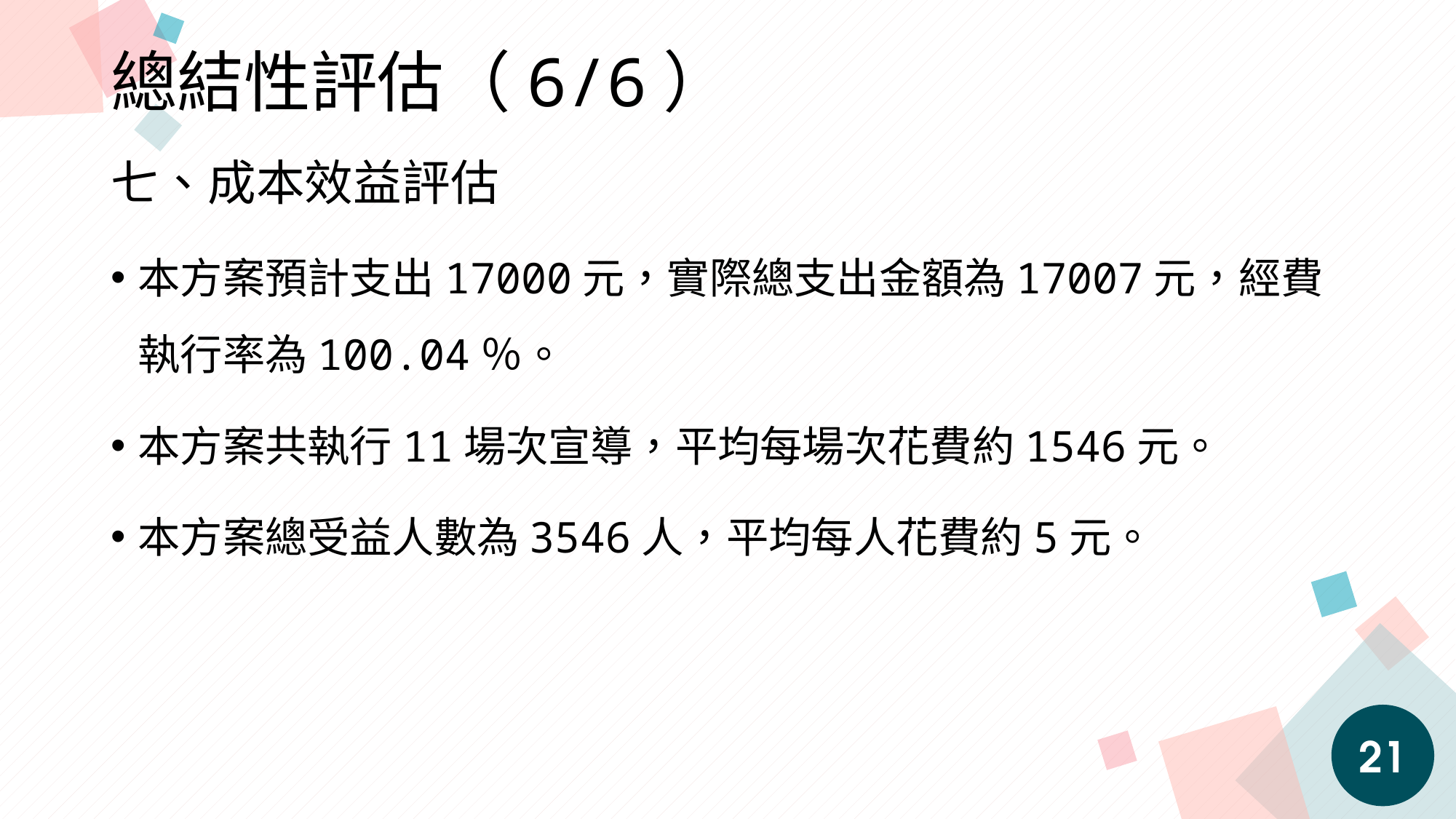

總結性評估（6/6）
七、成本效益評估
本方案預計支出17000元，實際總支出金額為17007元，經費執行率為100.04％。
本方案共執行11場次宣導，平均每場次花費約1546元。
本方案總受益人數為3546人，平均每人花費約5元。

21